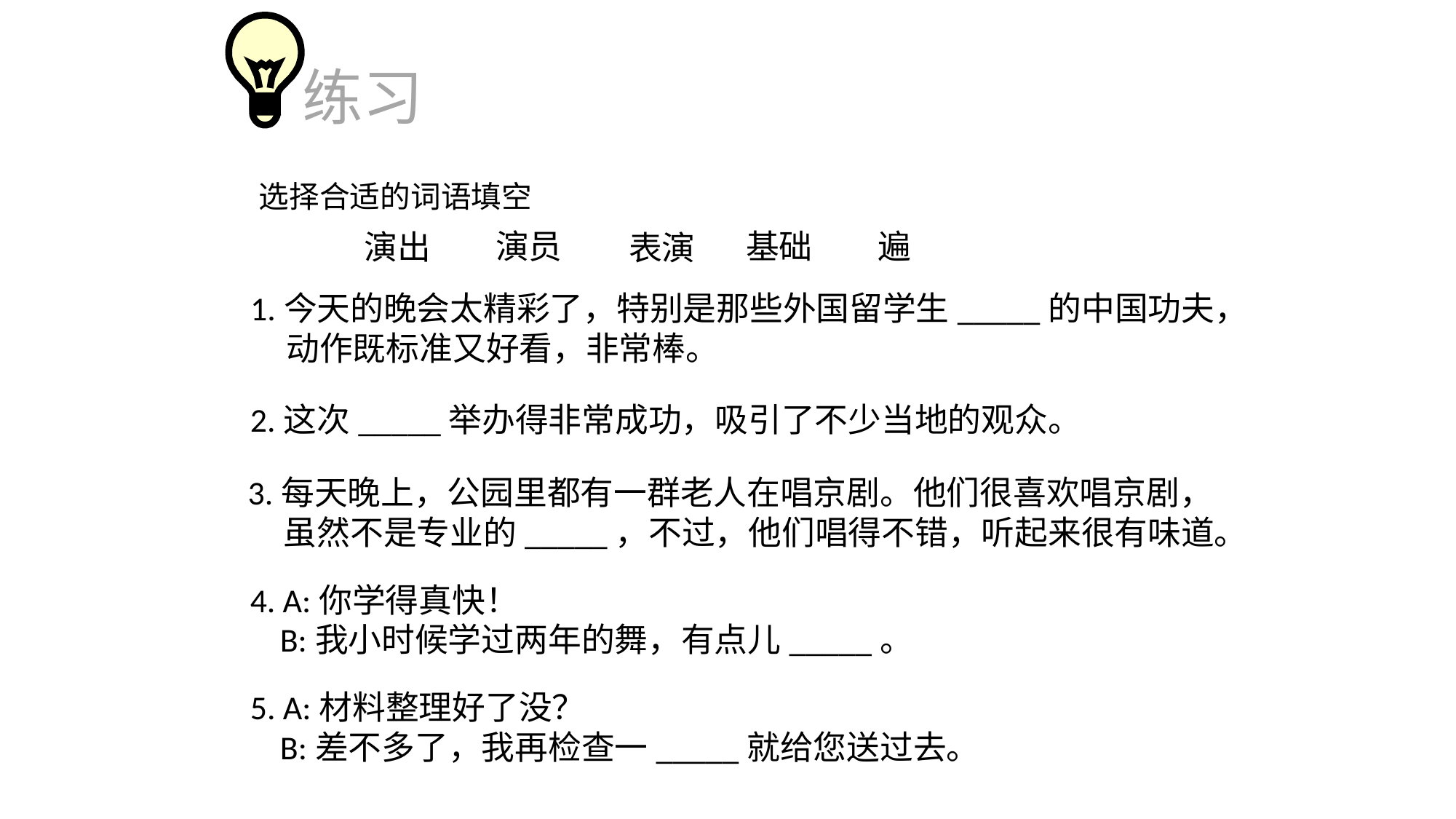

练习
选择合适的词语填空
演员
基础
遍
演出
表演
1.今天的晚会太精彩了，特别是那些外国留学生_____的中国功夫，
   动作既标准又好看，非常棒。
2.这次_____举办得非常成功，吸引了不少当地的观众。
3.每天晚上，公园里都有一群老人在唱京剧。他们很喜欢唱京剧，
   虽然不是专业的_____，不过，他们唱得不错，听起来很有味道。
4. A:你学得真快！
    B:我小时候学过两年的舞，有点儿_____。
5. A:材料整理好了没？
    B:差不多了，我再检查一_____就给您送过去。